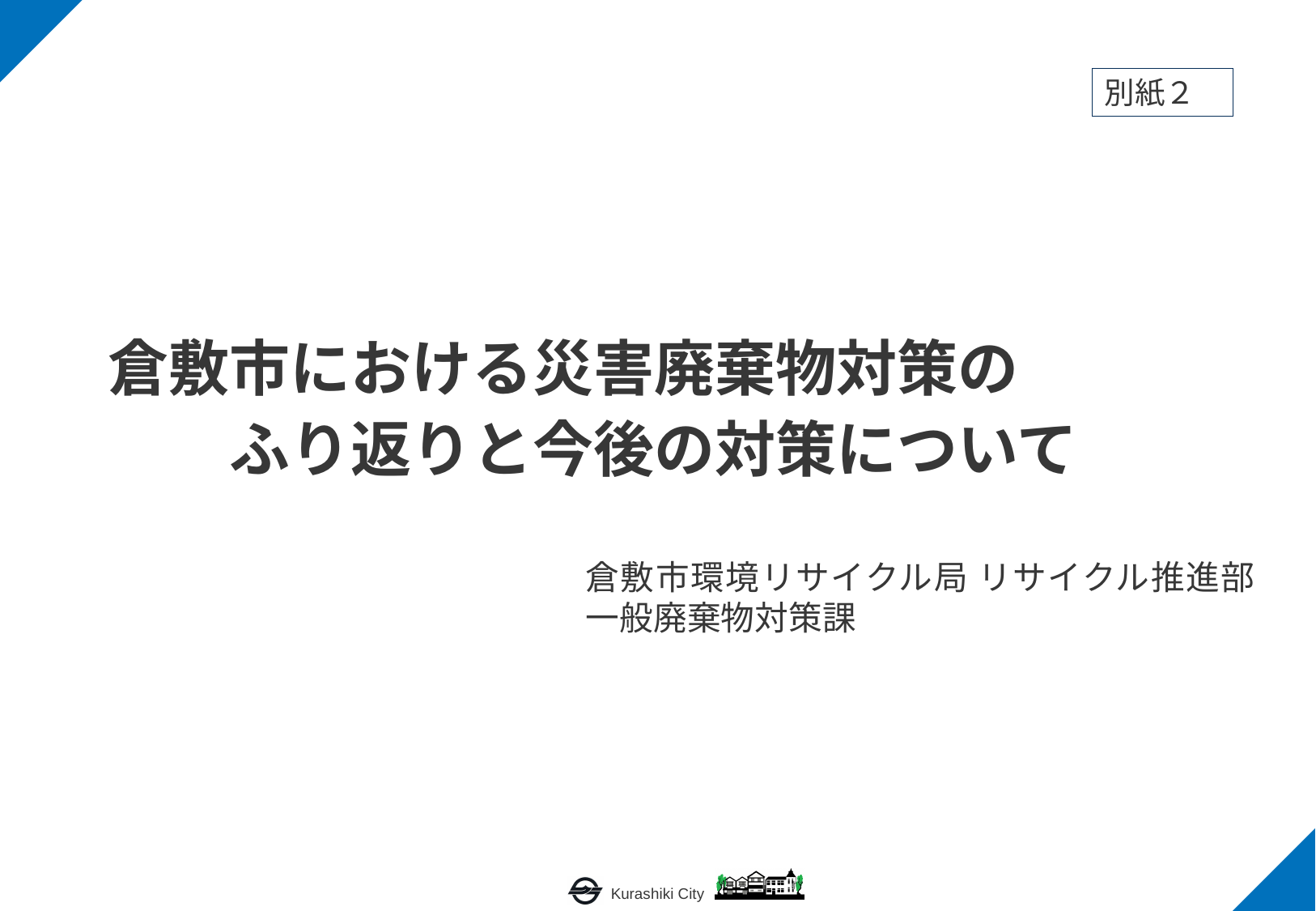

別紙２
# 倉敷市における災害廃棄物対策の 　　ふり返りと今後の対策について
倉敷市環境リサイクル局 リサイクル推進部 一般廃棄物対策課